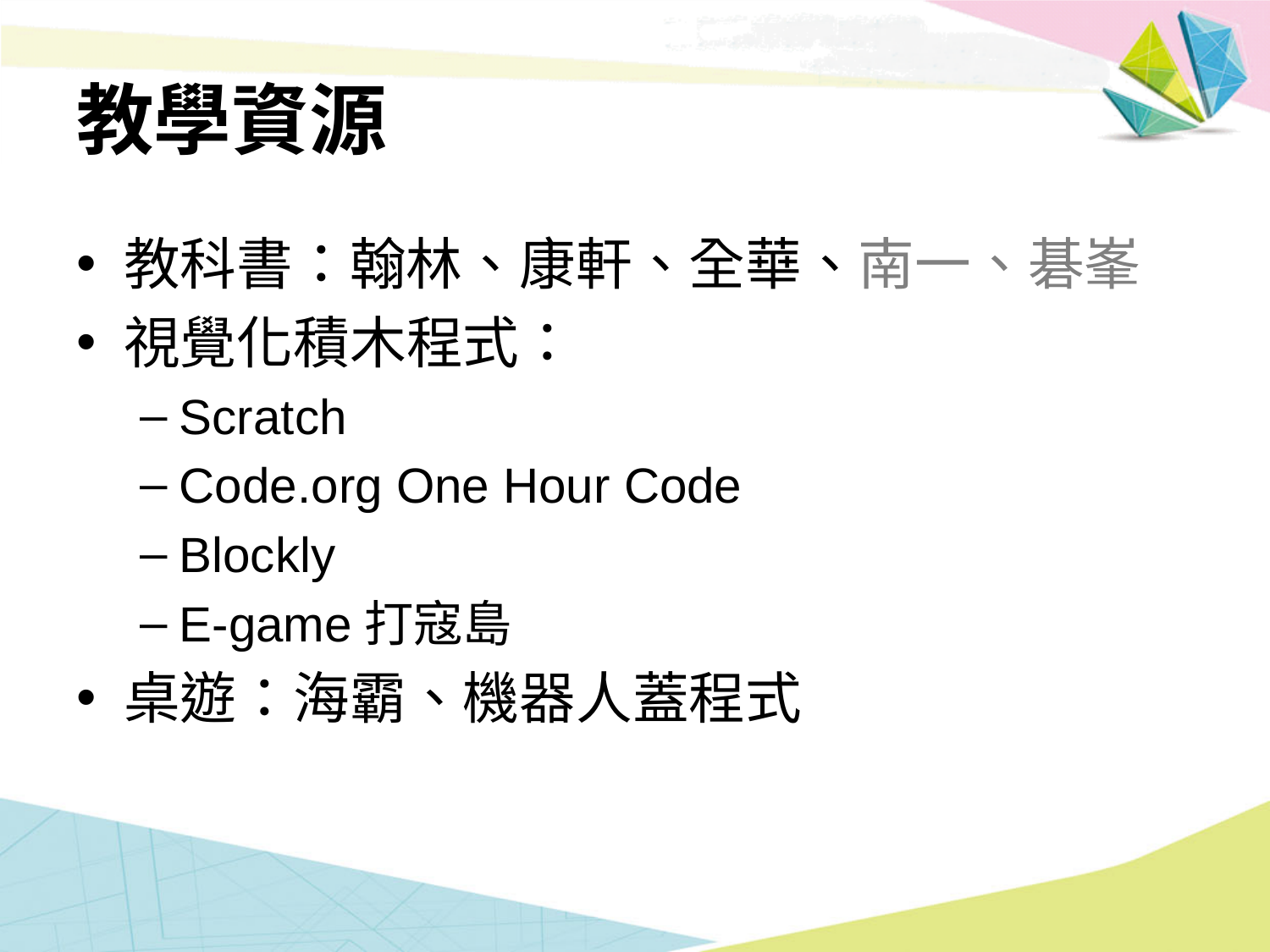

# 教學資源
教科書：翰林、康軒、全華、南一、碁峯
視覺化積木程式：
Scratch
Code.org One Hour Code
Blockly
E-game打寇島
桌遊：海霸、機器人蓋程式